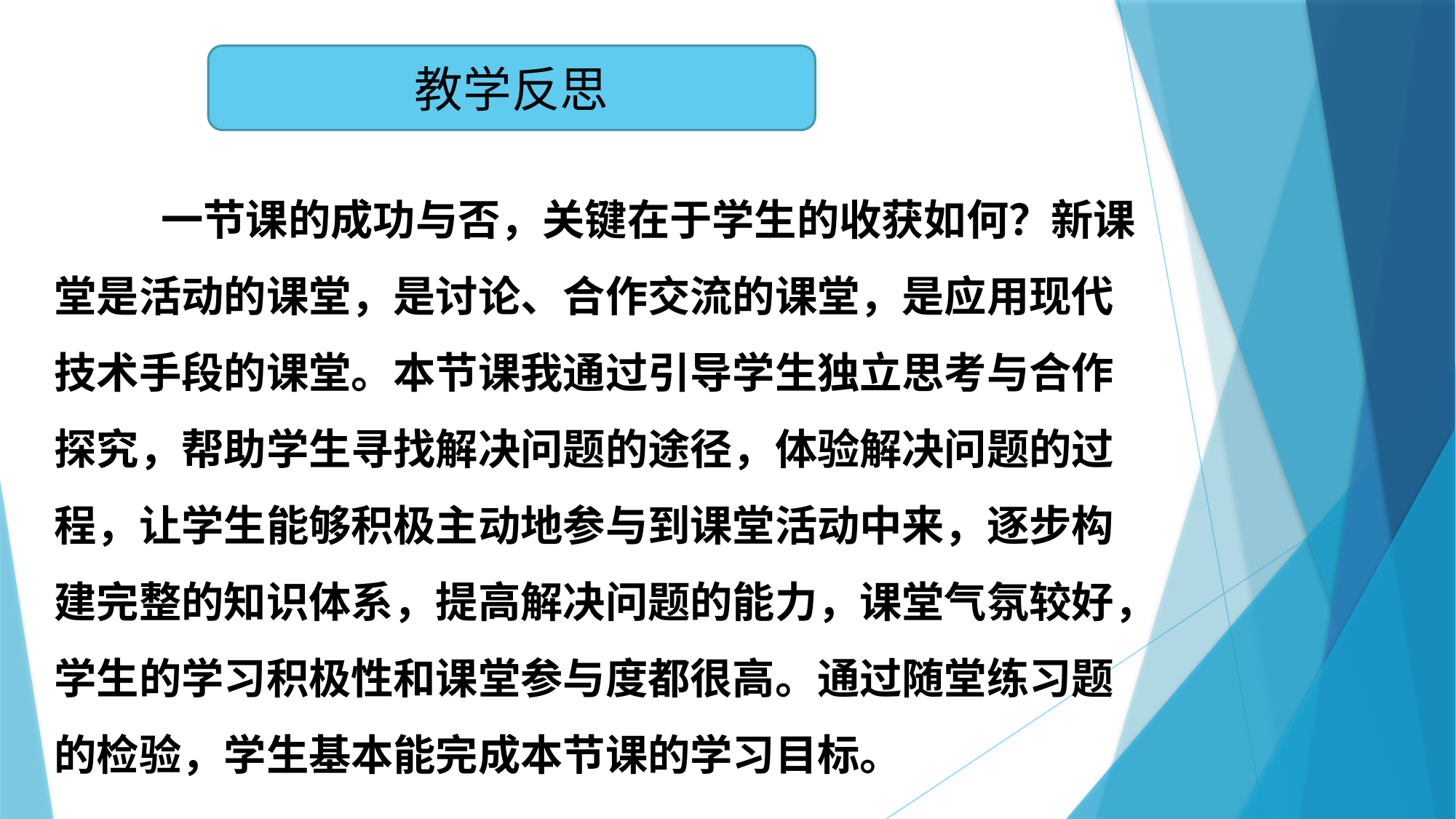

教学反思
          一节课的成功与否，关键在于学生的收获如何？新课堂是活动的课堂，是讨论、合作交流的课堂，是应用现代技术手段的课堂。本节课我通过引导学生独立思考与合作探究，帮助学生寻找解决问题的途径，体验解决问题的过程，让学生能够积极主动地参与到课堂活动中来，逐步构建完整的知识体系，提高解决问题的能力，课堂气氛较好，学生的学习积极性和课堂参与度都很高。通过随堂练习题的检验，学生基本能完成本节课的学习目标。